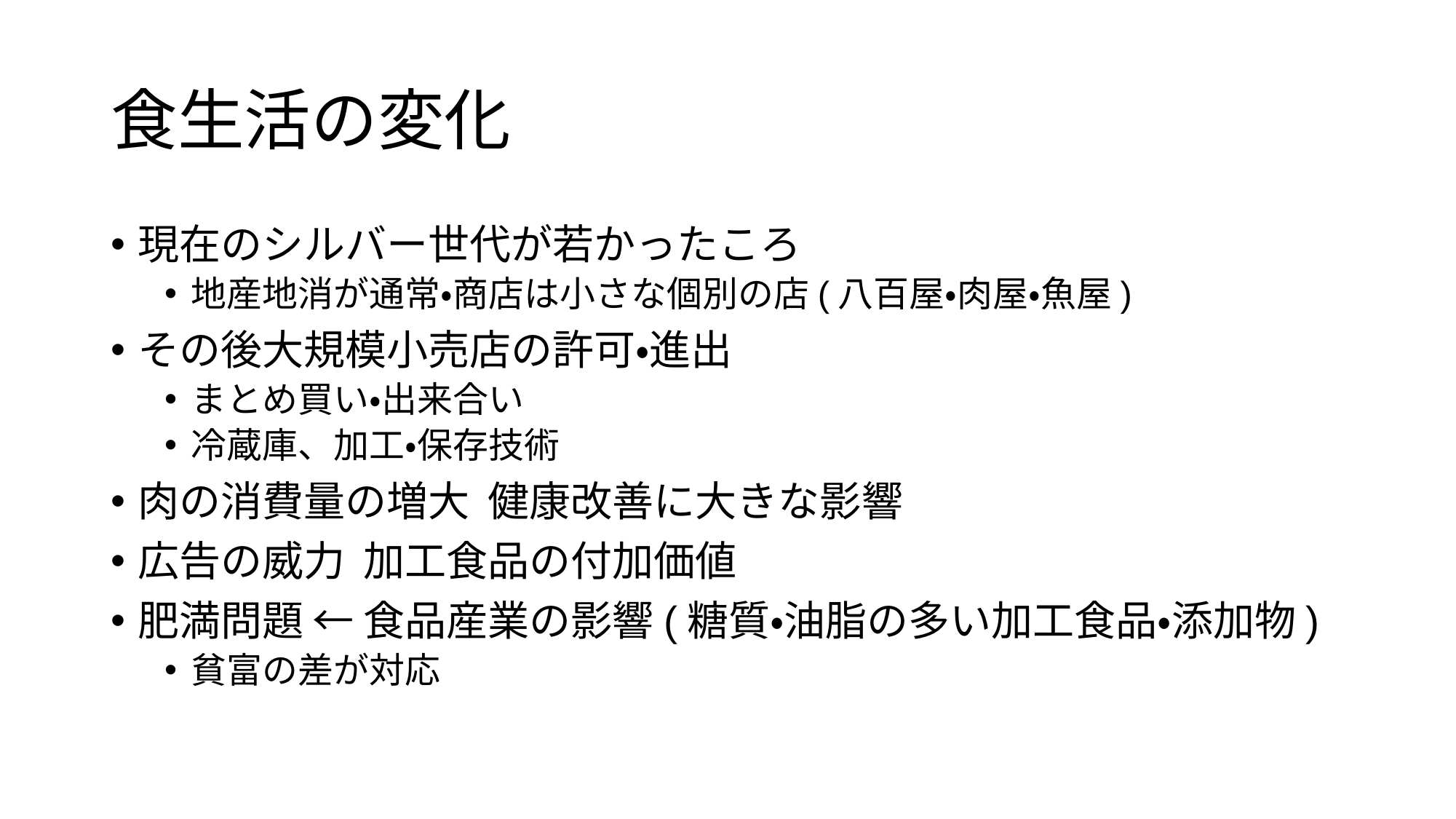

# 食生活の変化
現在のシルバー世代が若かったころ
地産地消が通常・商店は小さな個別の店(八百屋・肉屋・魚屋)
その後大規模小売店の許可・進出
まとめ買い・出来合い
冷蔵庫、加工・保存技術
肉の消費量の増大  健康改善に大きな影響
広告の威力  加工食品の付加価値
肥満問題 ← 食品産業の影響(糖質・油脂の多い加工食品・添加物)
貧富の差が対応